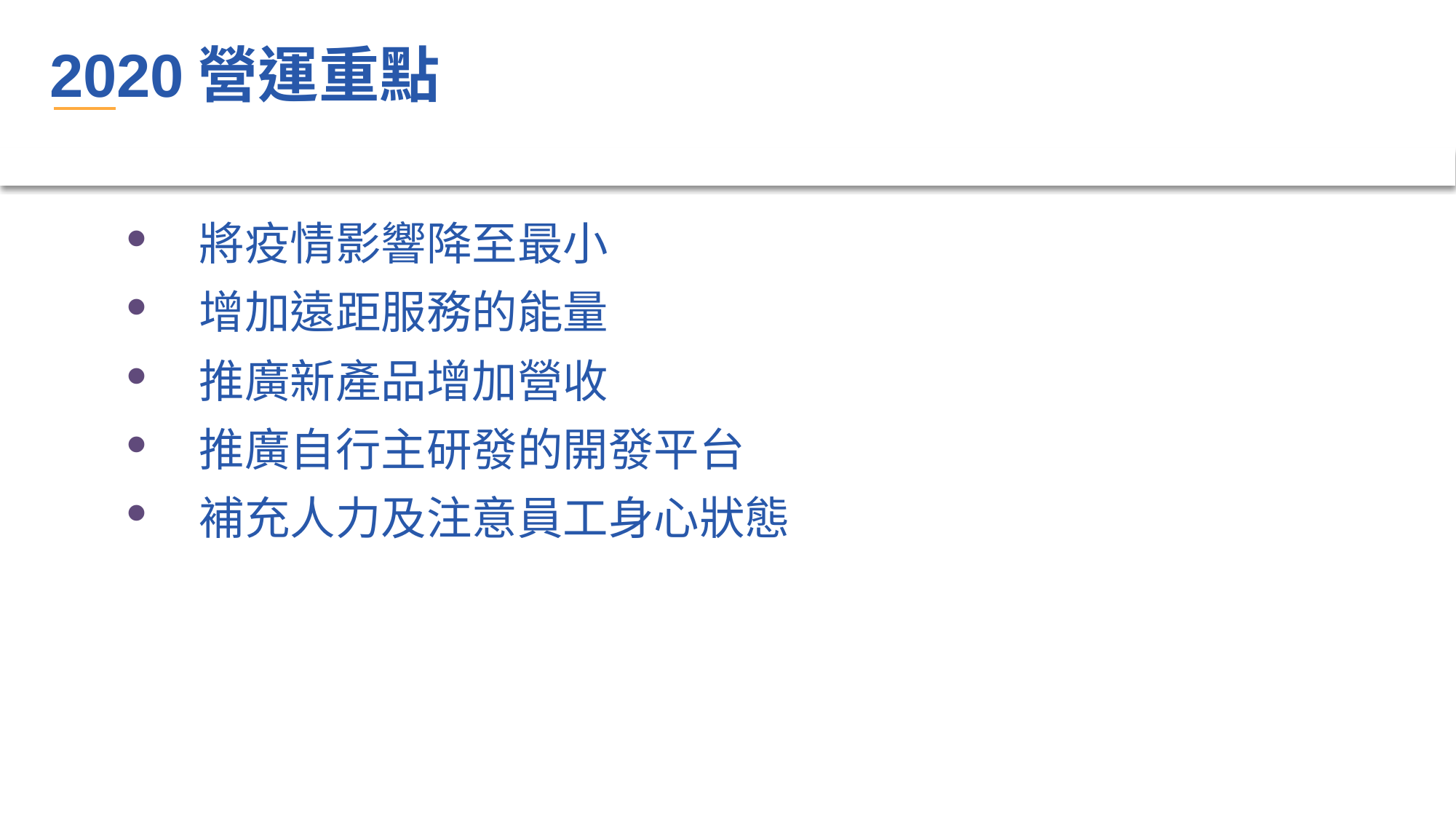

2020營運重點
將疫情影響降至最小
增加遠距服務的能量
推廣新產品增加營收
推廣自行主研發的開發平台
補充人力及注意員工身心狀態